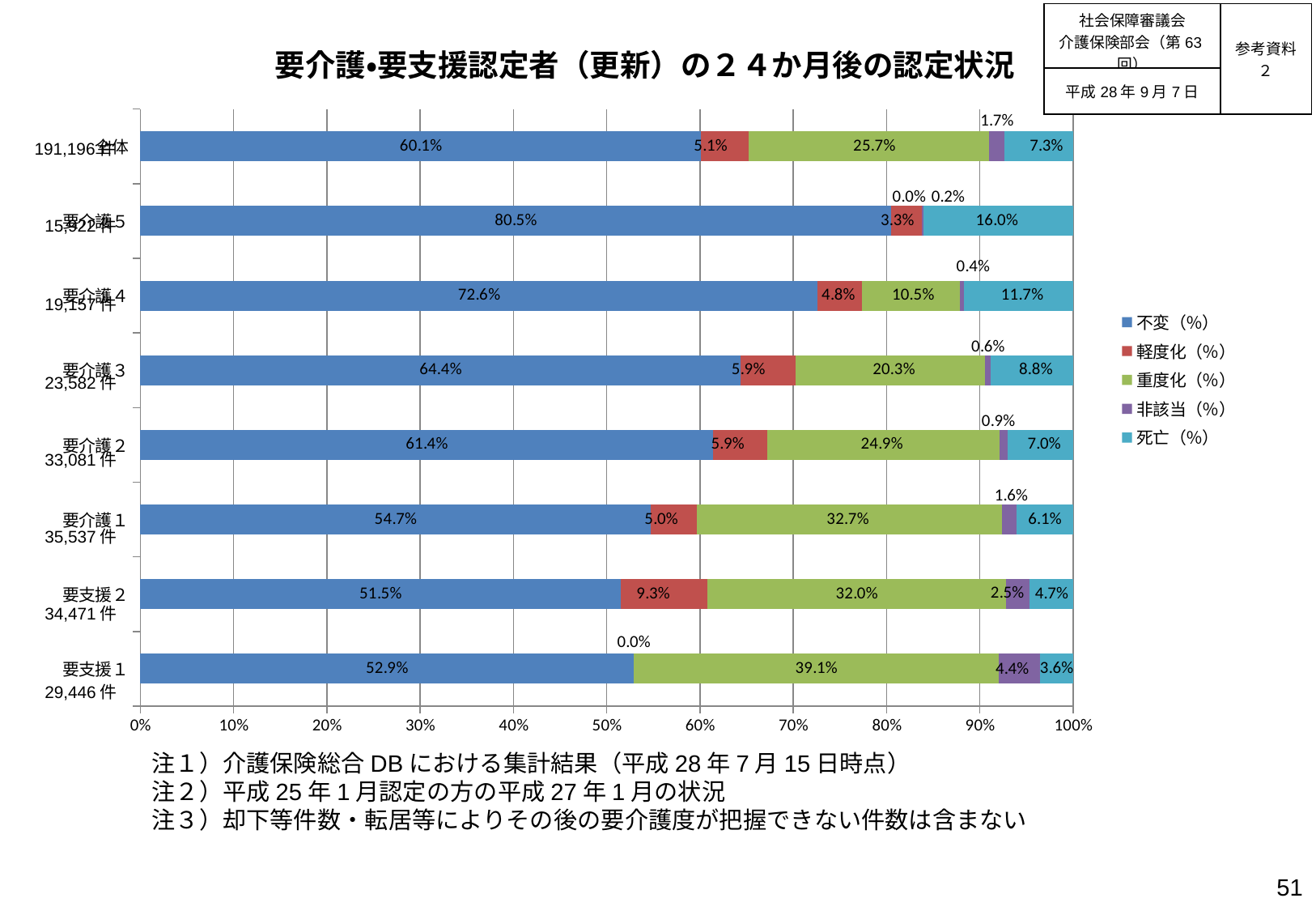

| 社会保障審議会 介護保険部会（第63回） | 参考資料２ |
| --- | --- |
| 平成28年9月7日 |  |

### Chart: 要介護・要支援認定者（更新）の２４か月後の認定状況

| Category | 不変（％） | 軽度化（％） | 重度化（％） | 非該当（％） | 死亡（％） |
|---|---|---|---|---|---|
| 要支援１ | 0.5286965971609047 | 0.0 | 0.39132649595870406 | 0.04425049242681519 | 0.035726414453576036 |
| 要支援２ | 0.5146935104870761 | 0.09300571494879754 | 0.32035624147834413 | 0.02515157668765049 | 0.04679295639813176 |
| 要介護１ | 0.5470354841432873 | 0.04955398598643667 | 0.3269268649576498 | 0.015589385710667755 | 0.06089427920195852 |
| 要介護２ | 0.61382666787582 | 0.05855324808802636 | 0.2486623741724857 | 0.008766361355460838 | 0.07019134850820713 |
| 要介護３ | 0.6435840895598338 | 0.05856161479094225 | 0.20324824018319057 | 0.0064455940971927745 | 0.08816046136884065 |
| 要介護４ | 0.7260009396043222 | 0.04786762019105288 | 0.10497468288354127 | 0.004228219449809469 | 0.1169285378712742 |
| 要介護５ | 0.8045471674412762 | 0.032910438387137295 | 0.0 | 0.0022610224846124857 | 0.160281371686974 |
| 全体 | 0.6012207368354987 | 0.050869265047385925 | 0.25740078244314735 | 0.017170861315090272 | 0.0733383543588778 |
191,196件
15,922件
19,157件
23,582件
33,081件
35,537件
34,471件
29,446件
注１）介護保険総合DBにおける集計結果（平成28年7月15日時点）
注２）平成25年1月認定の方の平成27年1月の状況
注３）却下等件数・転居等によりその後の要介護度が把握できない件数は含まない
51